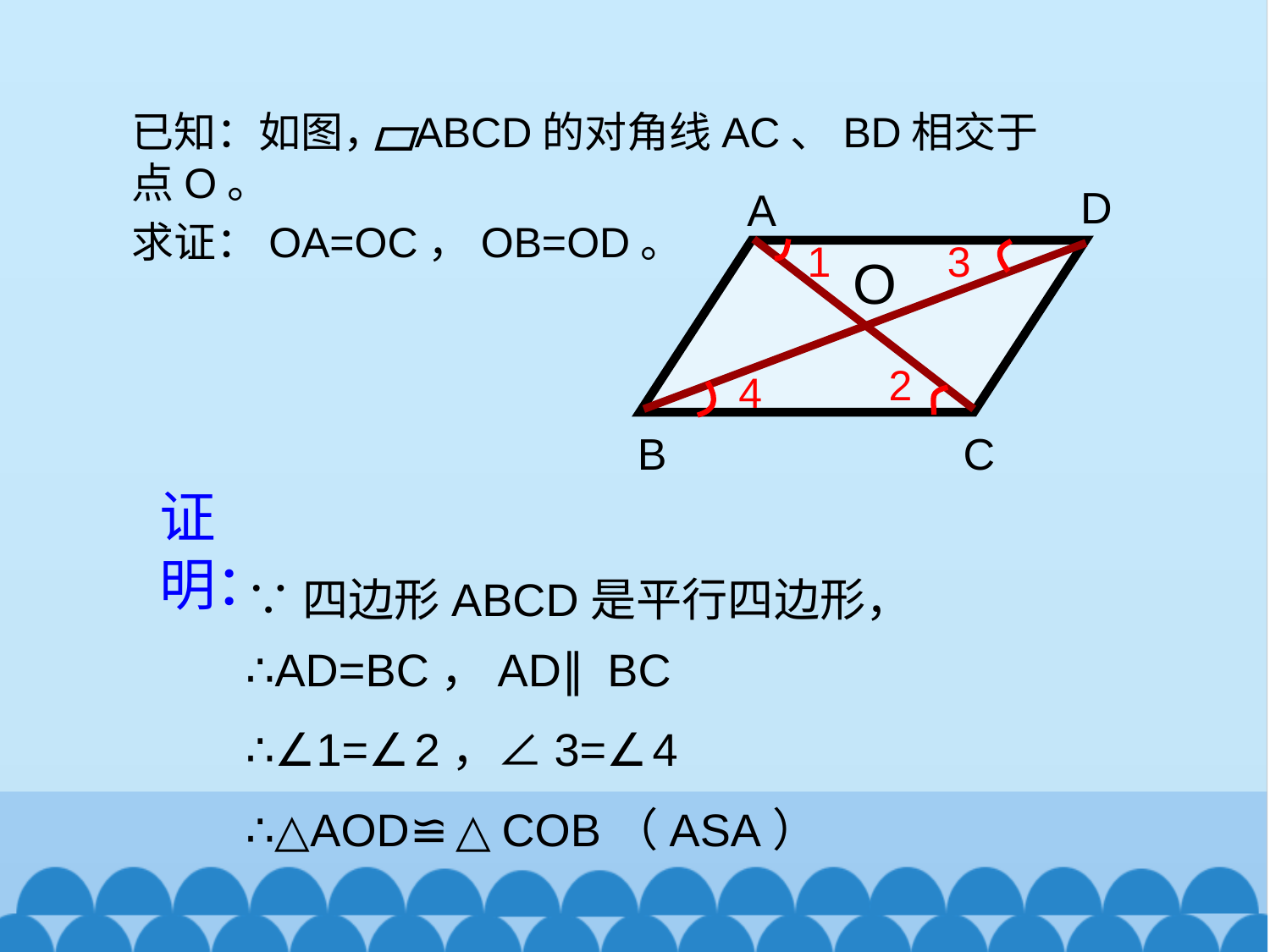

已知：如图，  ABCD的对角线AC、BD相交于点O。
求证：OA=OC，OB=OD。

D
A

B
C
1
3

2
4

O

证明：
∵四边形ABCD是平行四边形，
∴AD=BC，AD∥BC
∴∠1=∠2，∠3=∠4
∴△AOD≌△COB（ASA）